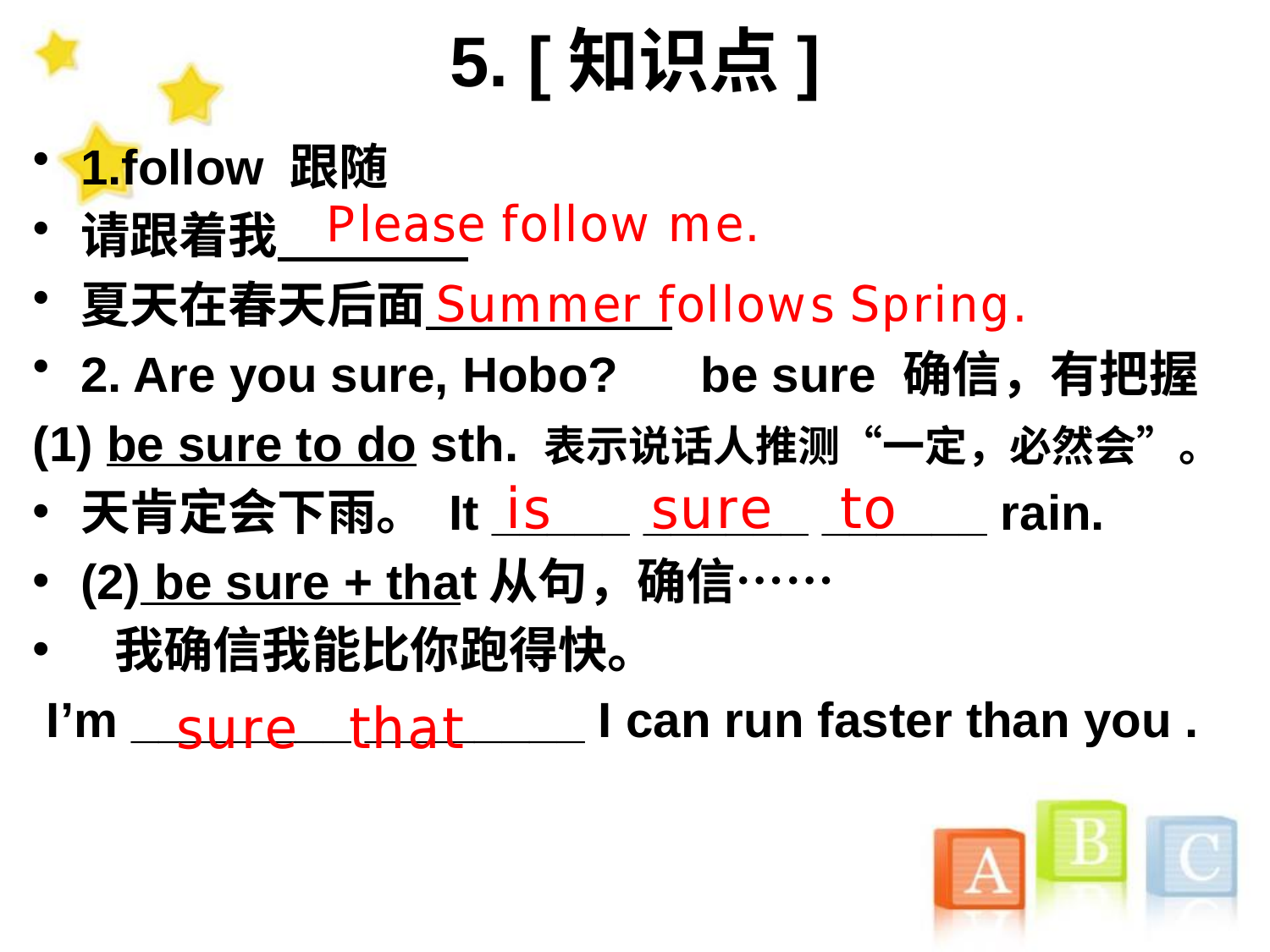

# 5. [知识点]

1.follow 跟随
请跟着我
夏天在春天后面
2. Are you sure, Hobo?      be sure 确信，有把握
(1) be sure to do sth. 表示说话人推测“一定，必然会”。
天肯定会下雨。 It _____ ______ ______ rain.
(2) be sure + that从句，确信……
  我确信我能比你跑得快。
 I’m ________ ________ I can run faster than you .
Please follow me.
Summer follows Spring.
is      sure    to
sure   that